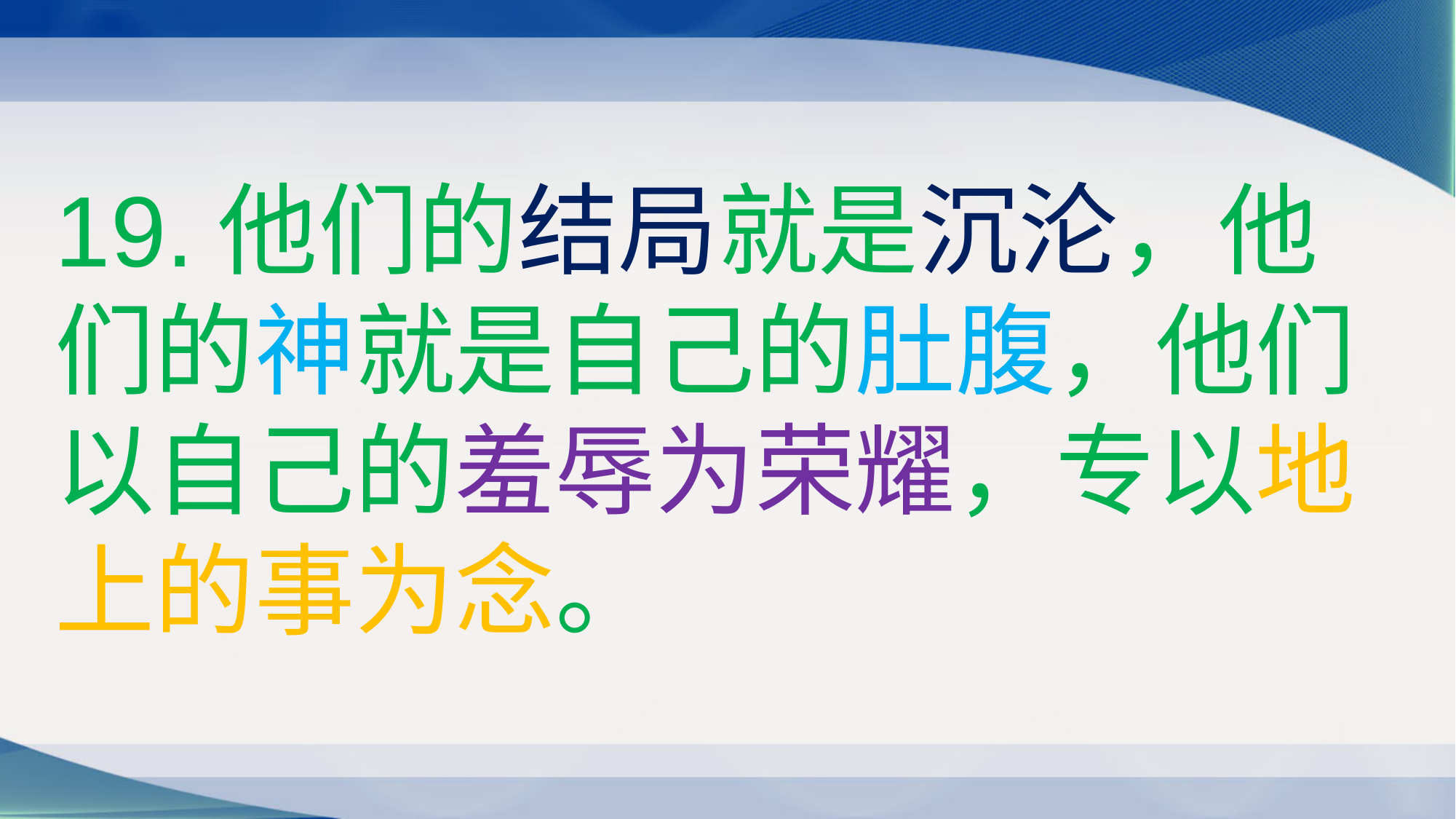

19.他们的结局就是沉沦，他们的神就是自己的肚腹，他们以自己的羞辱为荣耀，专以地上的事为念。